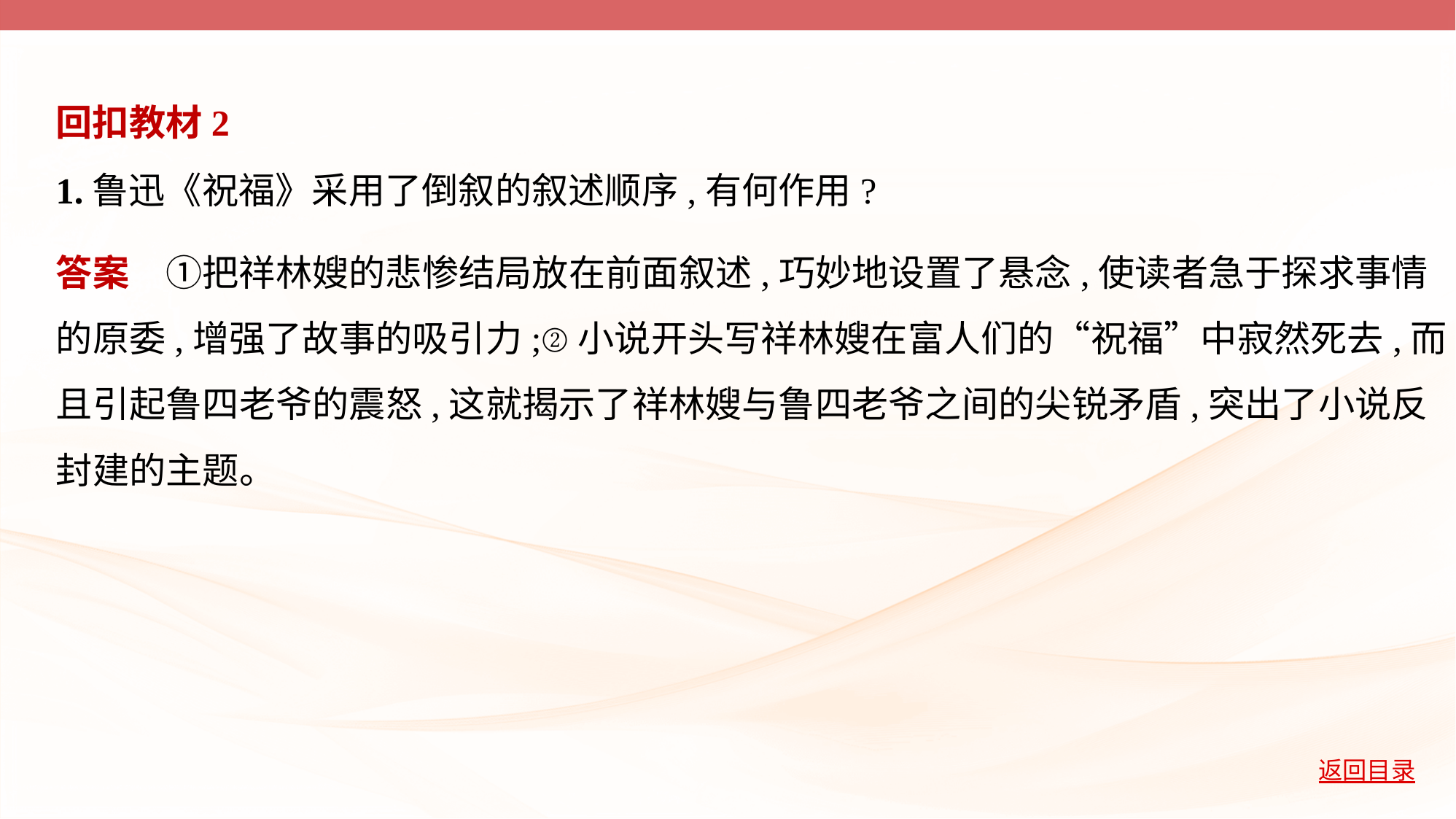

回扣教材2
1.鲁迅《祝福》采用了倒叙的叙述顺序,有何作用?
答案　①把祥林嫂的悲惨结局放在前面叙述,巧妙地设置了悬念,使读者急于探求事情
的原委,增强了故事的吸引力;②小说开头写祥林嫂在富人们的“祝福”中寂然死去,而
且引起鲁四老爷的震怒,这就揭示了祥林嫂与鲁四老爷之间的尖锐矛盾,突出了小说反
封建的主题。